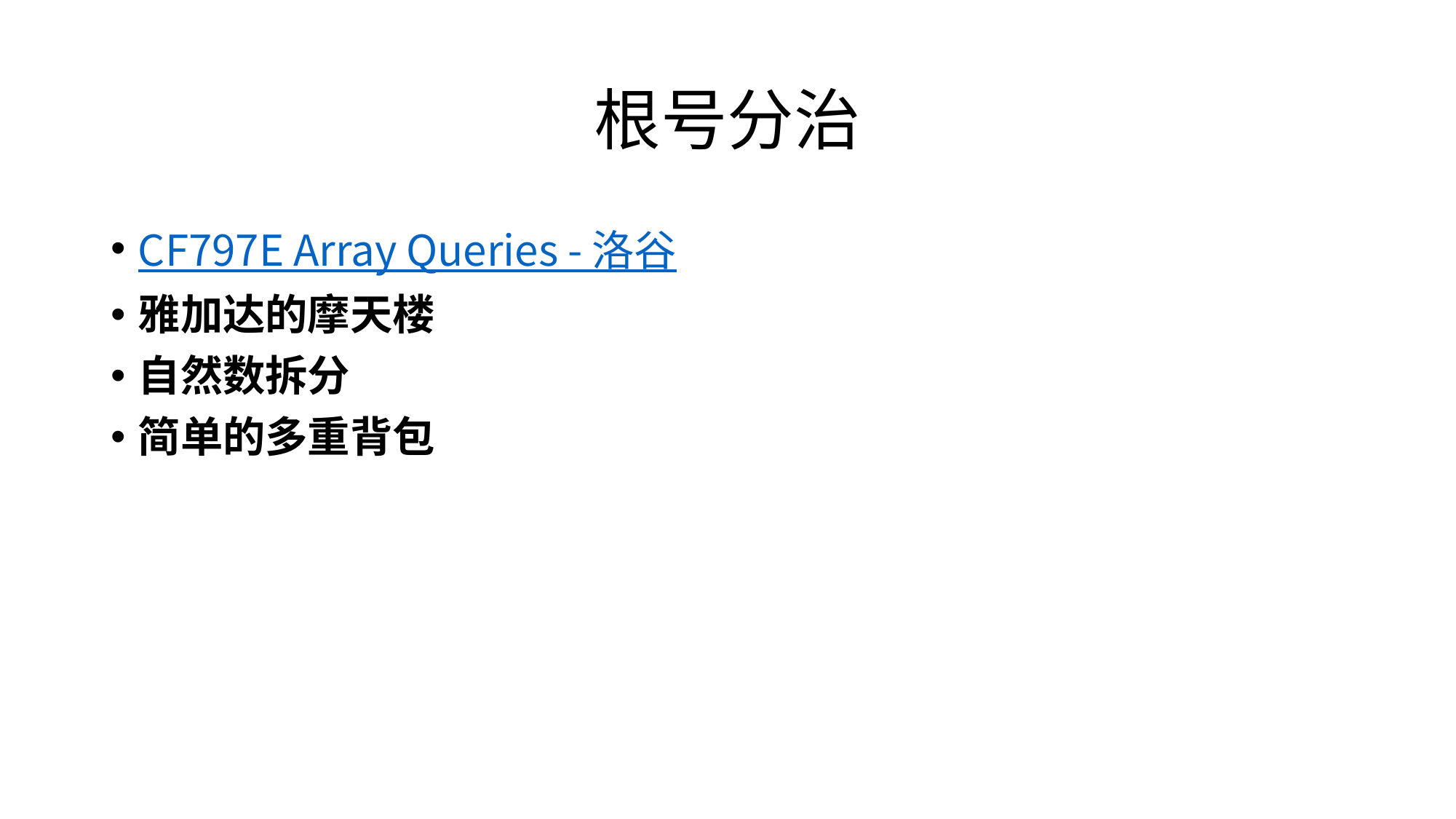

# 根号分治
CF797E Array Queries - 洛谷
雅加达的摩天楼
自然数拆分
简单的多重背包